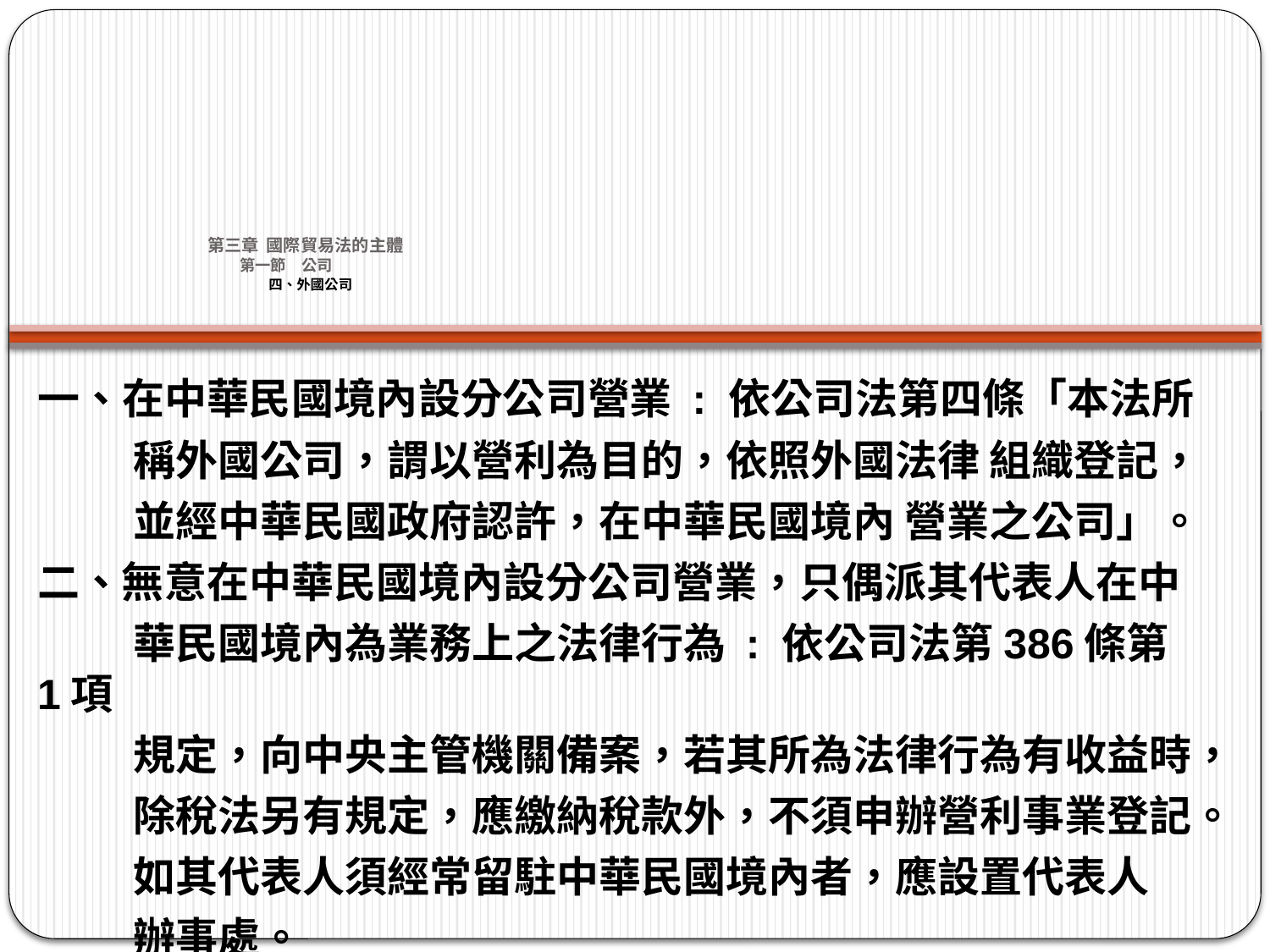

# 第三章  國際貿易法的主體 第一節　公司 四、外國公司
一、在中華民國境內設分公司營業 : 依公司法第四條「本法所
         稱外國公司，謂以營利為目的，依照外國法律 組織登記，
         並經中華民國政府認許，在中華民國境內 營業之公司」。
二、無意在中華民國境內設分公司營業，只偶派其代表人在中
         華民國境內為業務上之法律行為 : 依公司法第386條第1項
         規定，向中央主管機關備案，若其所為法律行為有收益時，
         除稅法另有規定，應繳納稅款外，不須申辦營利事業登記。
         如其代表人須經常留駐中華民國境內者，應設置代表人
         辦事處。